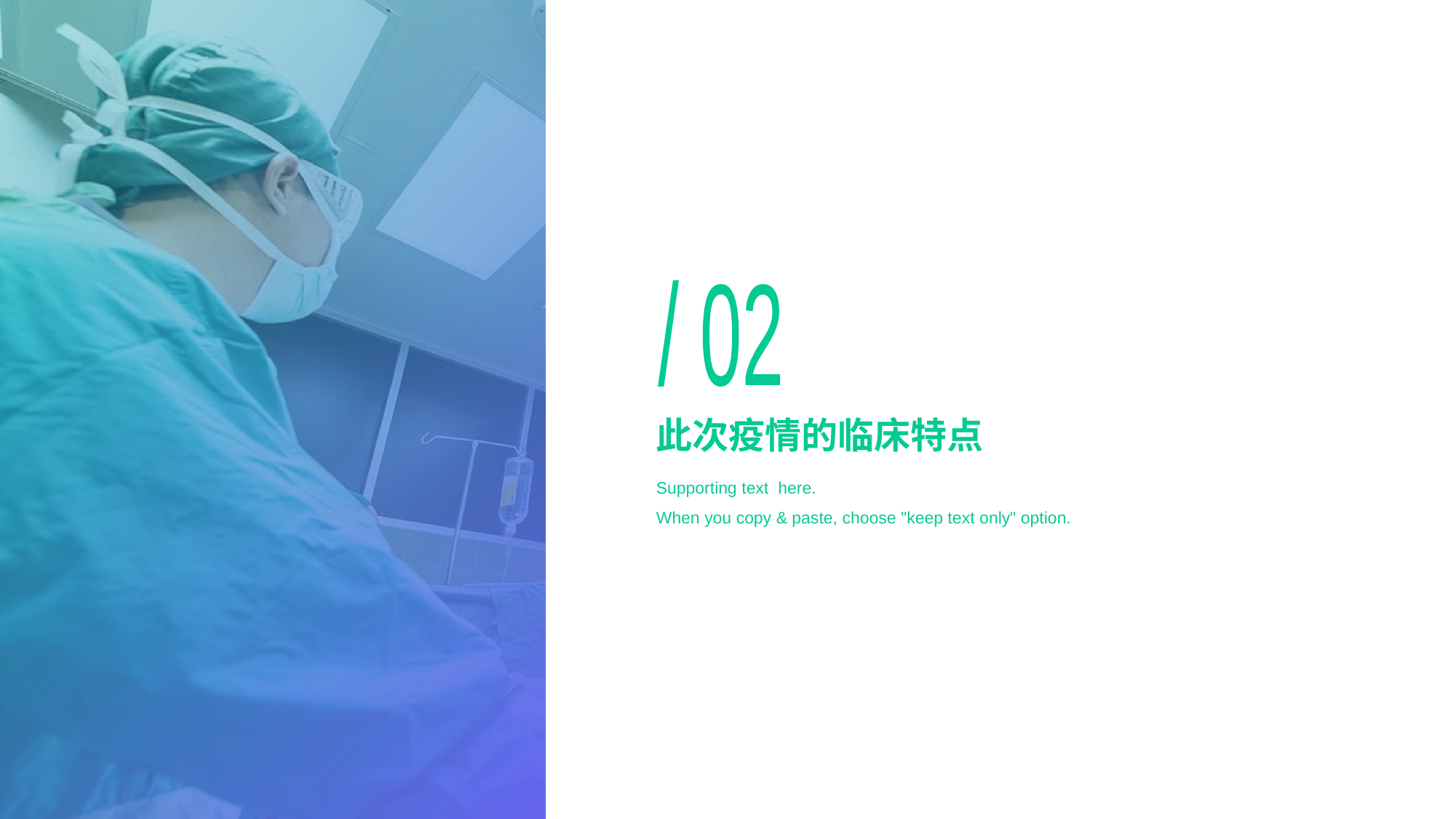

/ 02
# 此次疫情的临床特点
Supporting text  here.
When you copy & paste, choose "keep text only" option.